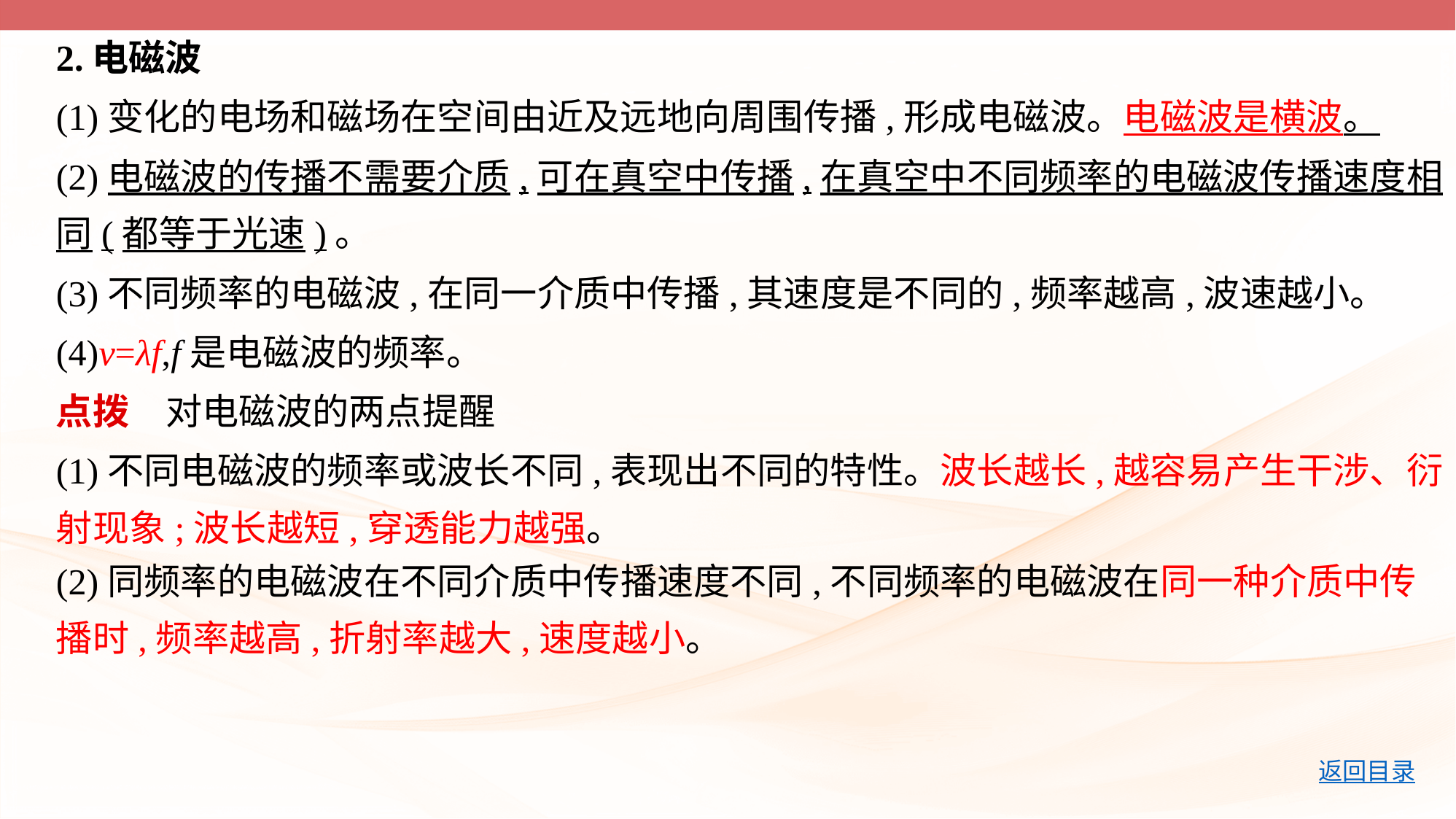

2.电磁波
(1)变化的电场和磁场在空间由近及远地向周围传播,形成电磁波。电磁波是横波。
(2)电磁波的传播不需要介质,可在真空中传播,在真空中不同频率的电磁波传播速度相
同(都等于光速)。
(3)不同频率的电磁波,在同一介质中传播,其速度是不同的,频率越高,波速越小。
(4)v=λf,f是电磁波的频率。
点拨　对电磁波的两点提醒
(1)不同电磁波的频率或波长不同,表现出不同的特性。波长越长,越容易产生干涉、衍
射现象;波长越短,穿透能力越强。
(2)同频率的电磁波在不同介质中传播速度不同,不同频率的电磁波在同一种介质中传
播时,频率越高,折射率越大,速度越小。